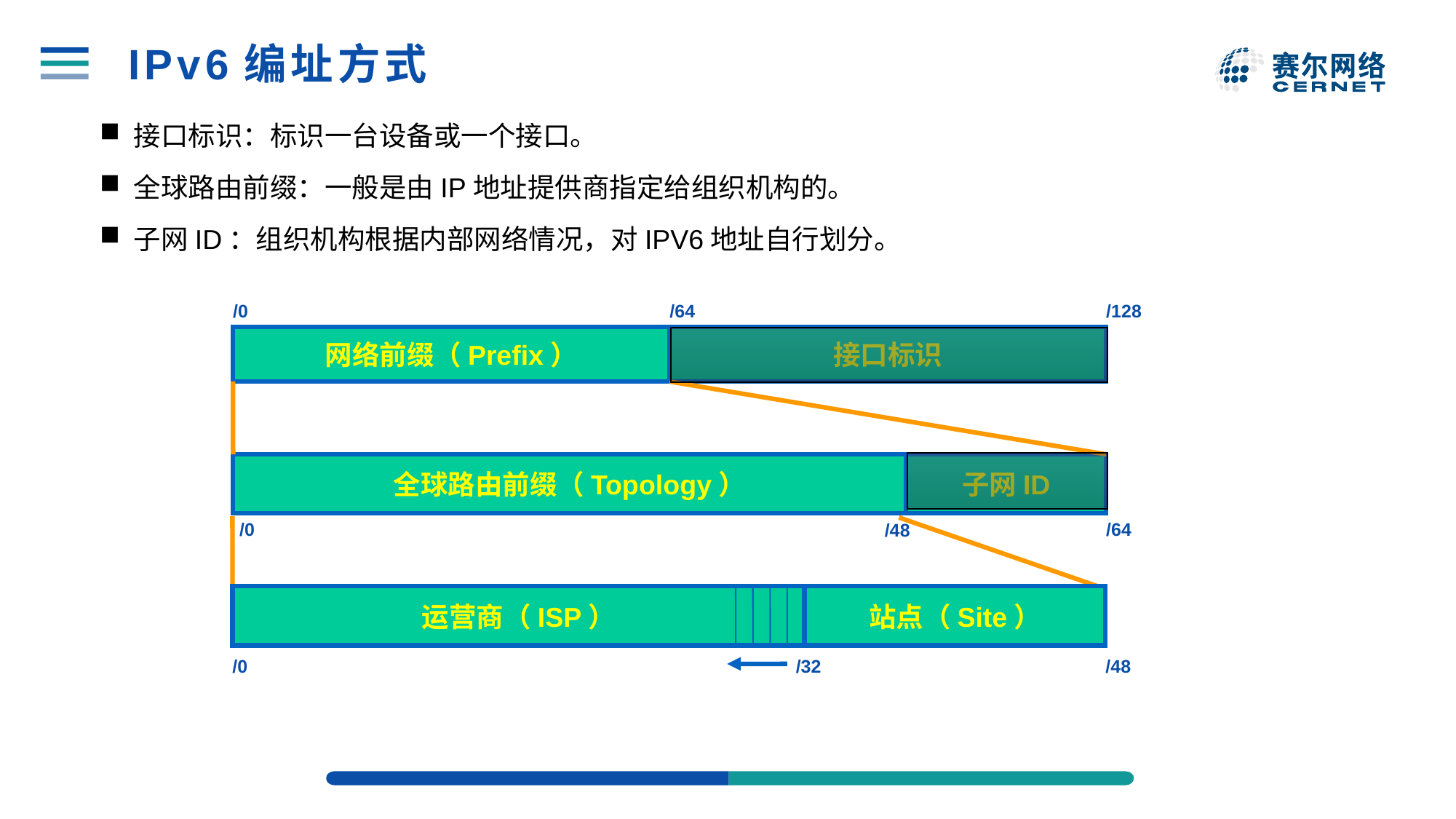

# IPv6编址方式
接口标识：标识一台设备或一个接口。
全球路由前缀：一般是由IP地址提供商指定给组织机构的。
子网ID：组织机构根据内部网络情况，对IPV6地址自行划分。
/0
/64
/128
网络前缀（Prefix）
接口标识
128 bits

全球路由前缀（Topology）
子网ID
/0
/64
/48

Infrastructure
运营商（ISP）

站点（Site）
/0
/32
/48